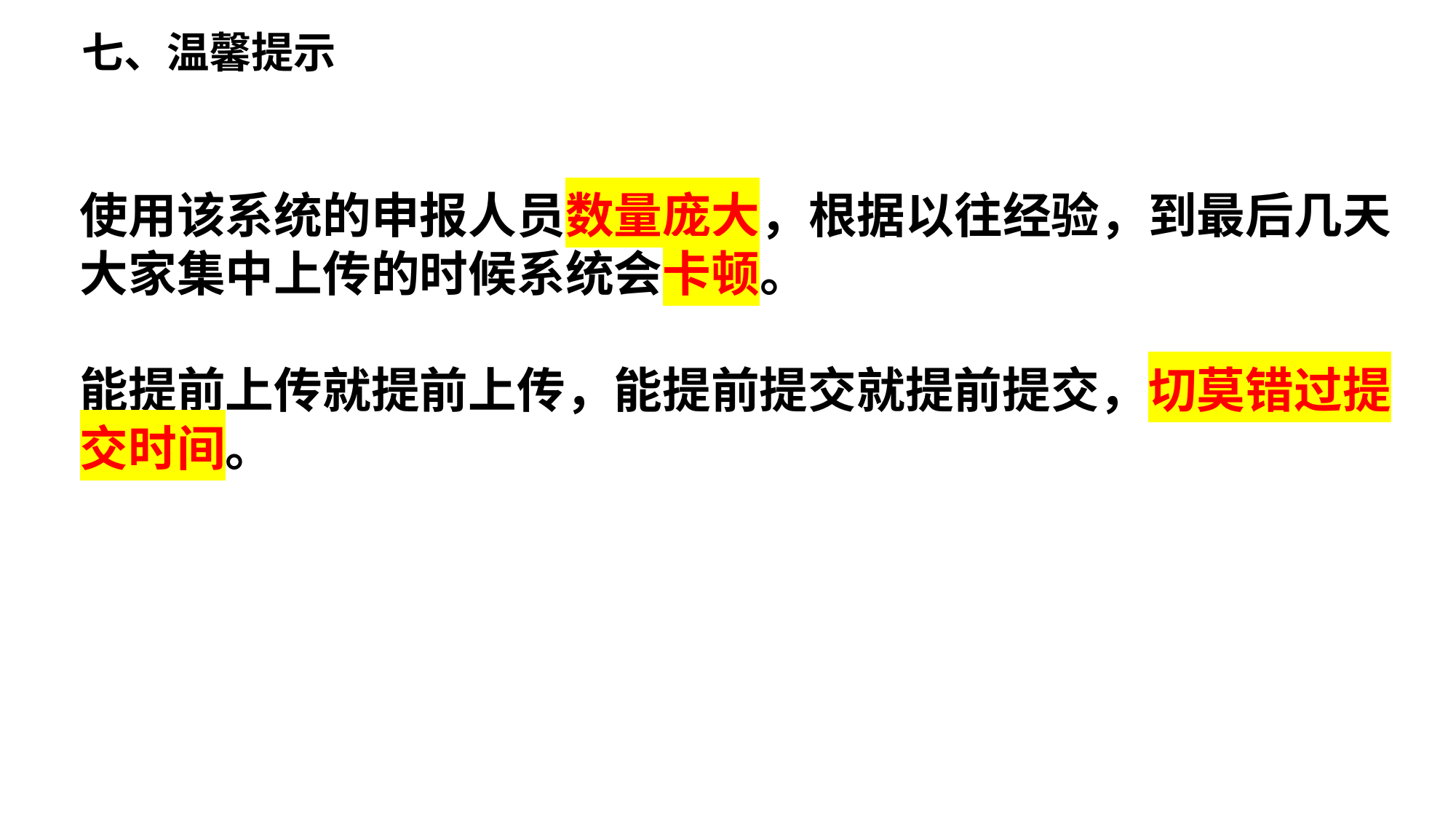

七、温馨提示
使用该系统的申报人员数量庞大，根据以往经验，到最后几天大家集中上传的时候系统会卡顿。

能提前上传就提前上传，能提前提交就提前提交，切莫错过提交时间。